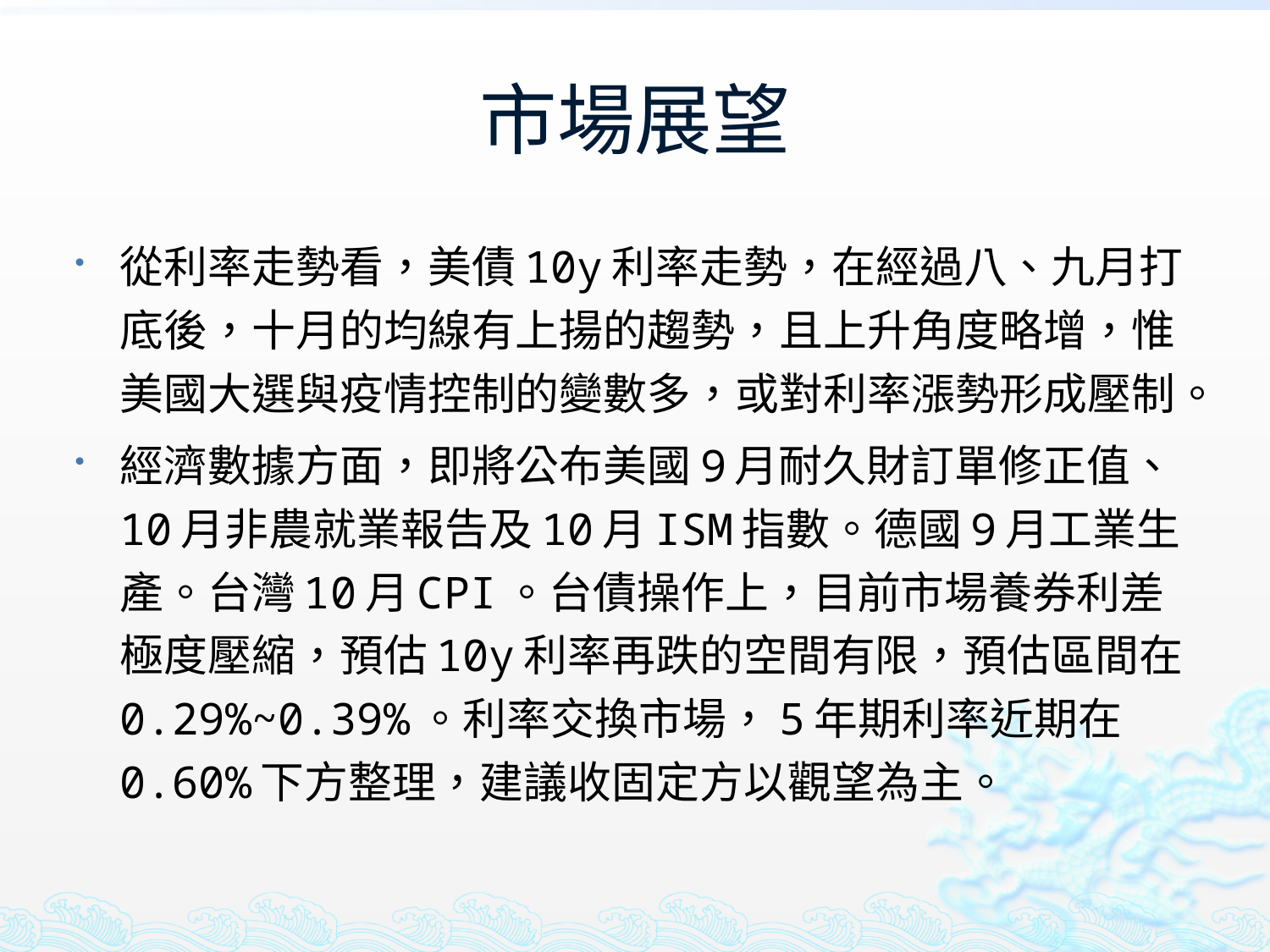

# 市場展望
從利率走勢看，美債10y利率走勢，在經過八、九月打底後，十月的均線有上揚的趨勢，且上升角度略增，惟美國大選與疫情控制的變數多，或對利率漲勢形成壓制。
經濟數據方面，即將公布美國9月耐久財訂單修正值、10月非農就業報告及10月ISM指數。德國9月工業生產。台灣10月CPI。台債操作上，目前市場養券利差極度壓縮，預估10y利率再跌的空間有限，預估區間在0.29%~0.39%。利率交換市場，5年期利率近期在0.60%下方整理，建議收固定方以觀望為主。